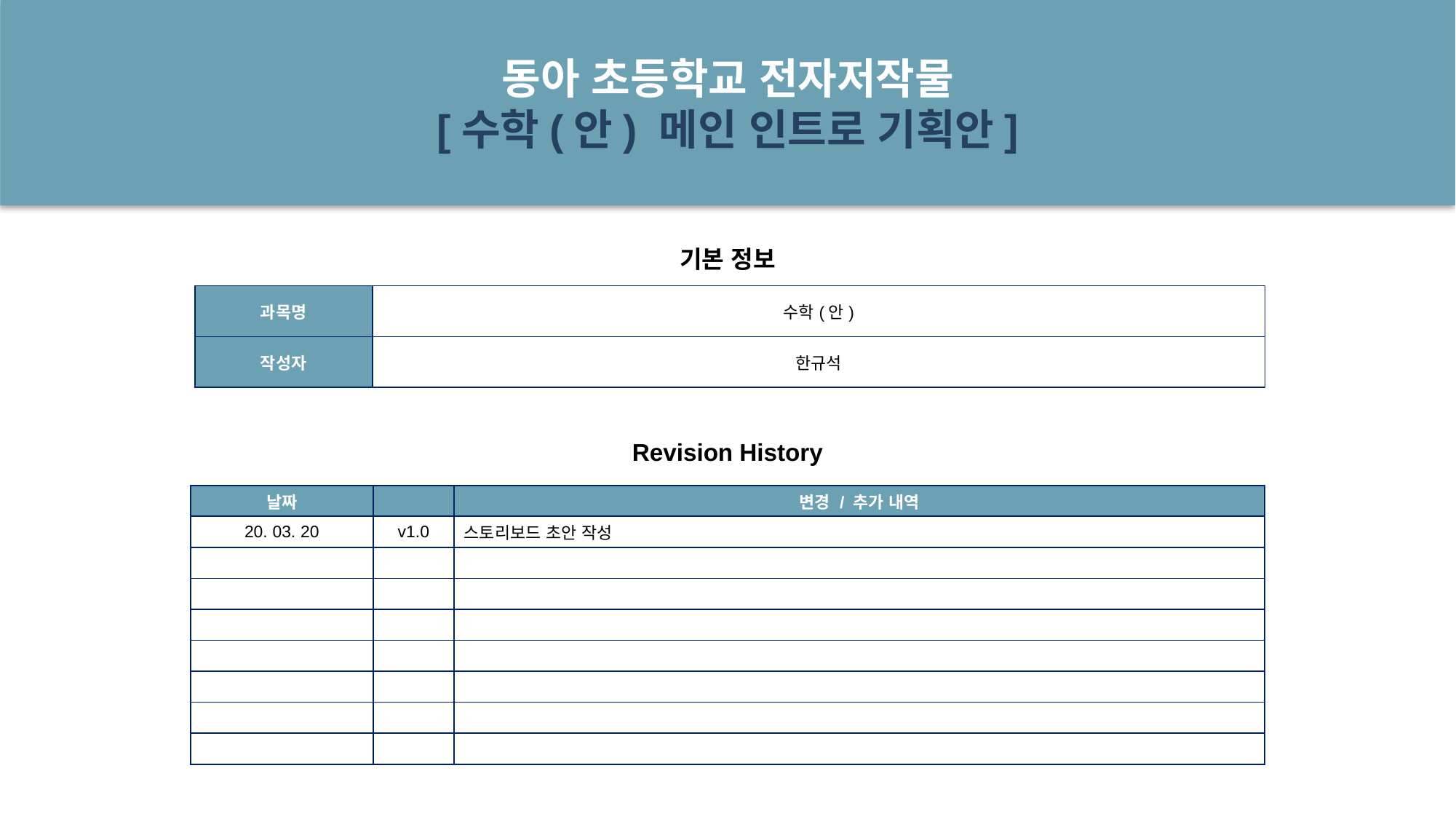

동아 초등학교 전자저작물
[수학(안) 메인 인트로 기획안]
기본 정보
| 과목명 | 수학(안) |
| --- | --- |
| 작성자 | 한규석 |
Revision History
| 날짜 |  | 변경 / 추가 내역 |
| --- | --- | --- |
| 20. 03. 20 | v1.0 | 스토리보드 초안 작성 |
|  |  |  |
|  |  |  |
|  |  |  |
|  |  |  |
|  |  |  |
|  |  |  |
|  |  |  |